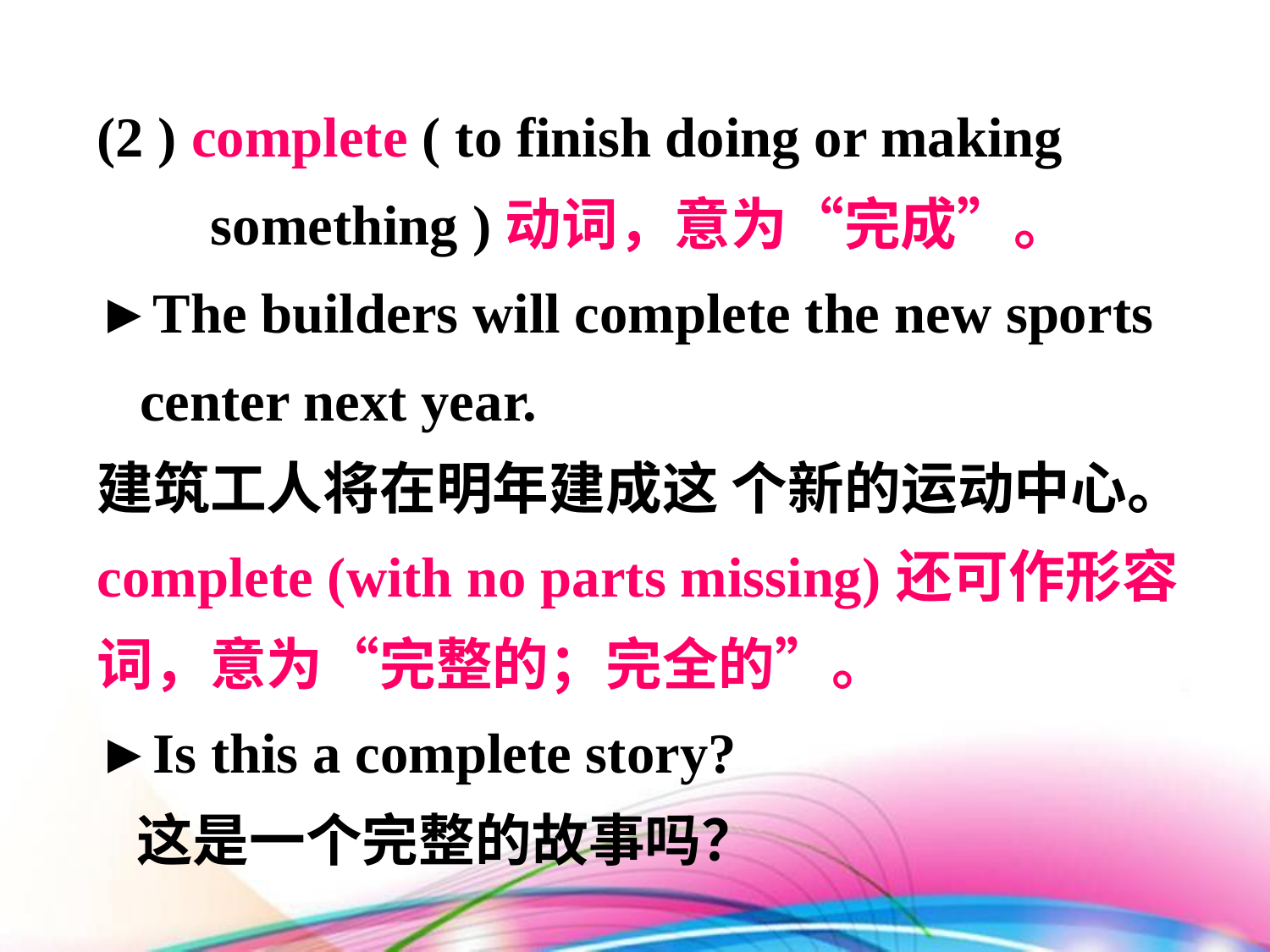

(2 ) complete ( to finish doing or making
        something )动词，意为“完成”。
►The builders will complete the new sports
   center next year.
建筑工人将在明年建成这 个新的运动中心。
complete (with no parts missing)还可作形容词，意为“完整的；完全的”。
►Is this a complete story?
  这是一个完整的故事吗？